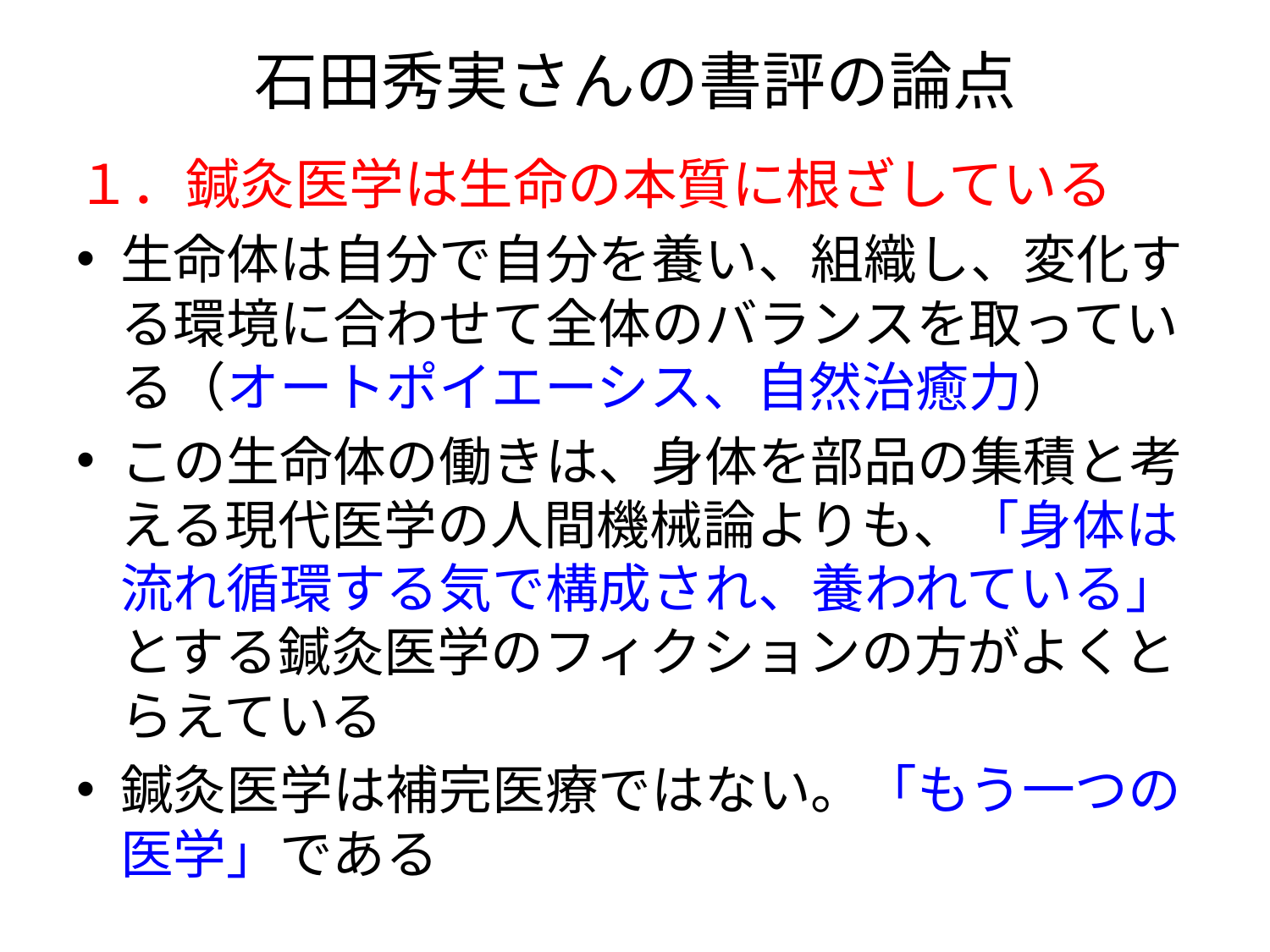

# 石田秀実さんの書評の論点
１．鍼灸医学は生命の本質に根ざしている
生命体は自分で自分を養い、組織し、変化する環境に合わせて全体のバランスを取っている（オートポイエーシス、自然治癒力）
この生命体の働きは、身体を部品の集積と考える現代医学の人間機械論よりも、「身体は流れ循環する気で構成され、養われている」とする鍼灸医学のフィクションの方がよくとらえている
鍼灸医学は補完医療ではない。「もう一つの医学」である